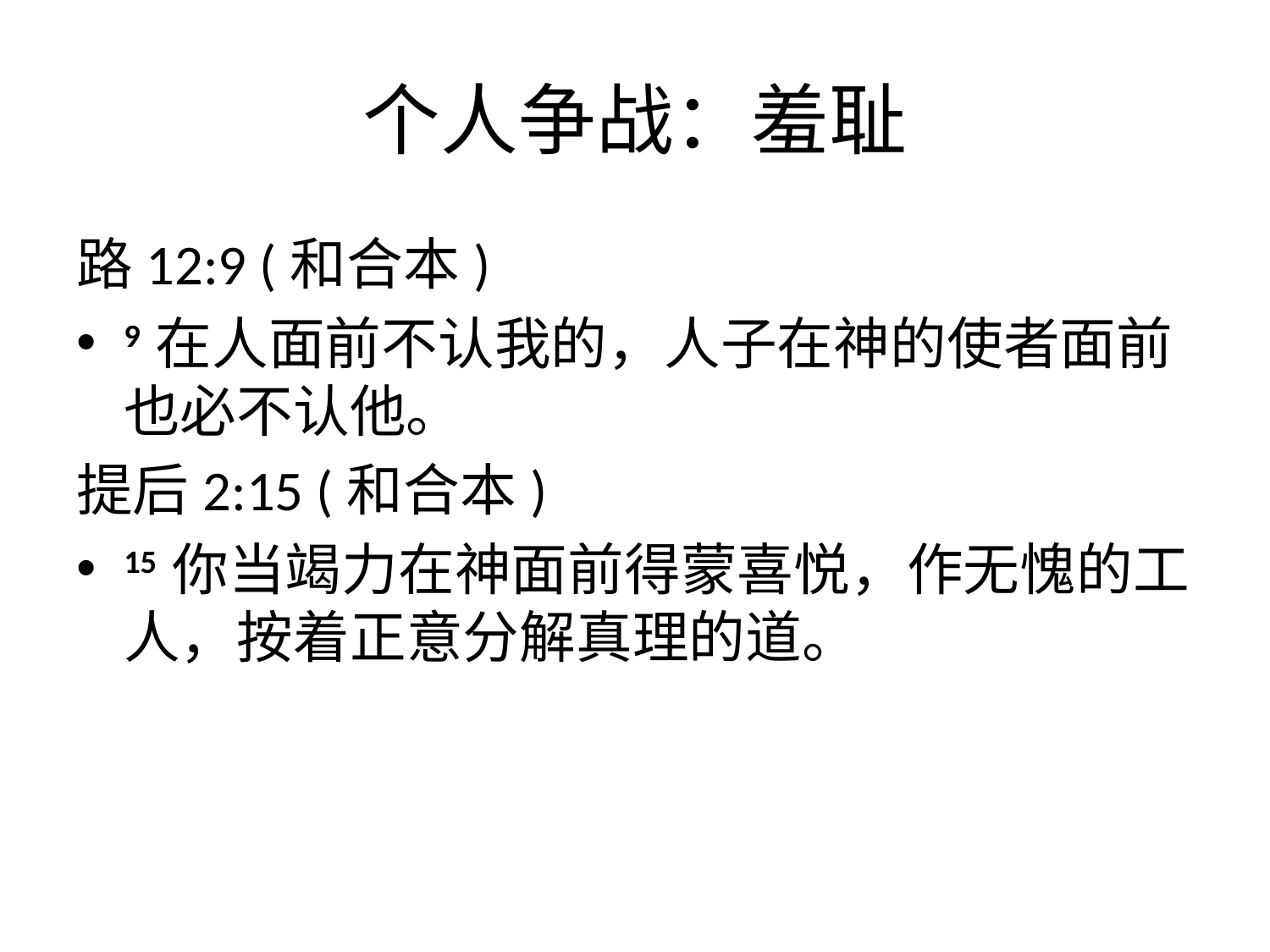

# 个人争战：羞耻
路12:9 (和合本)
9 在人面前不认我的，人子在神的使者面前也必不认他。
提后2:15 (和合本)
15 你当竭力在神面前得蒙喜悦，作无愧的工人，按着正意分解真理的道。